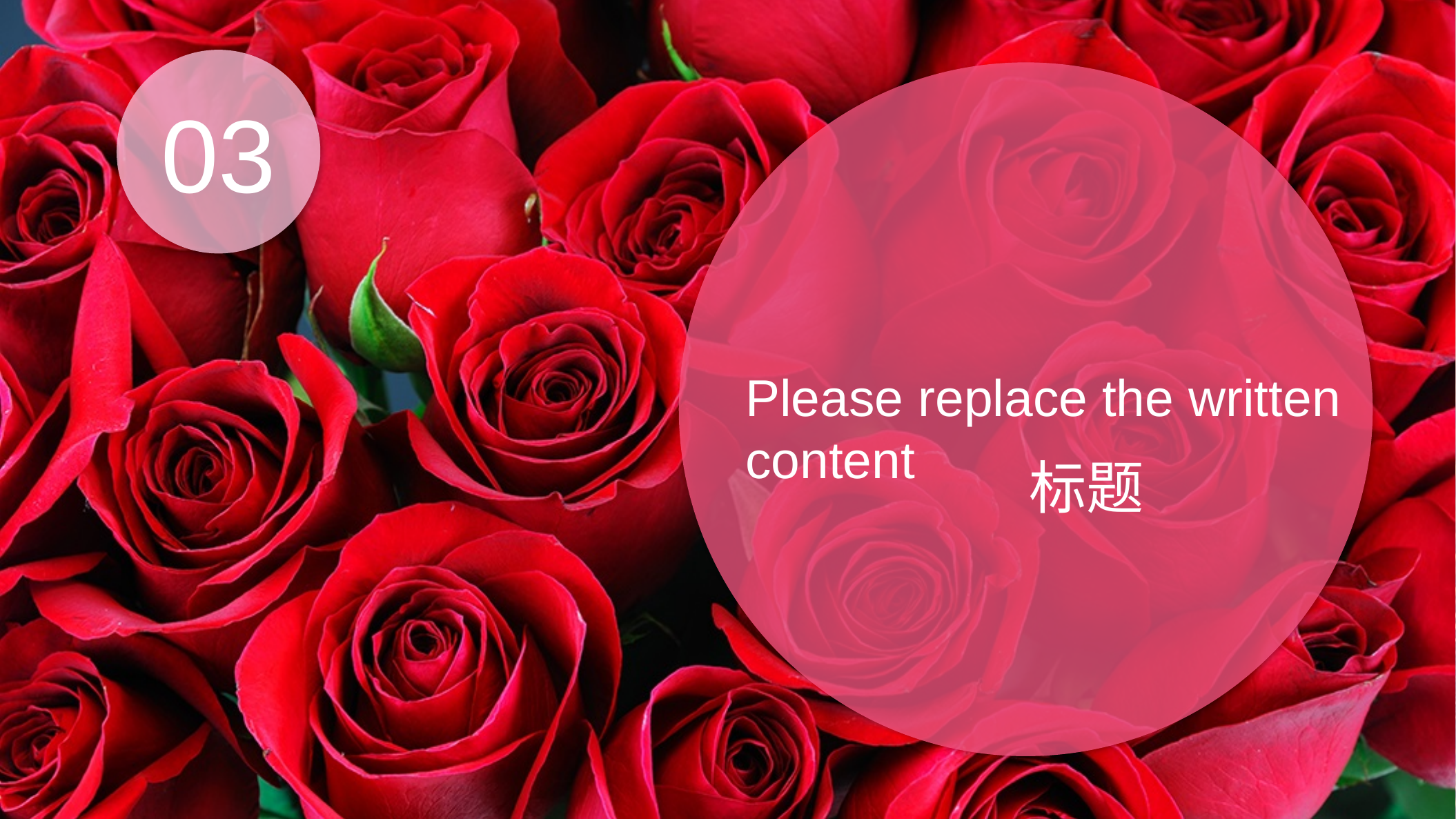

03

Please replace the written content
标题